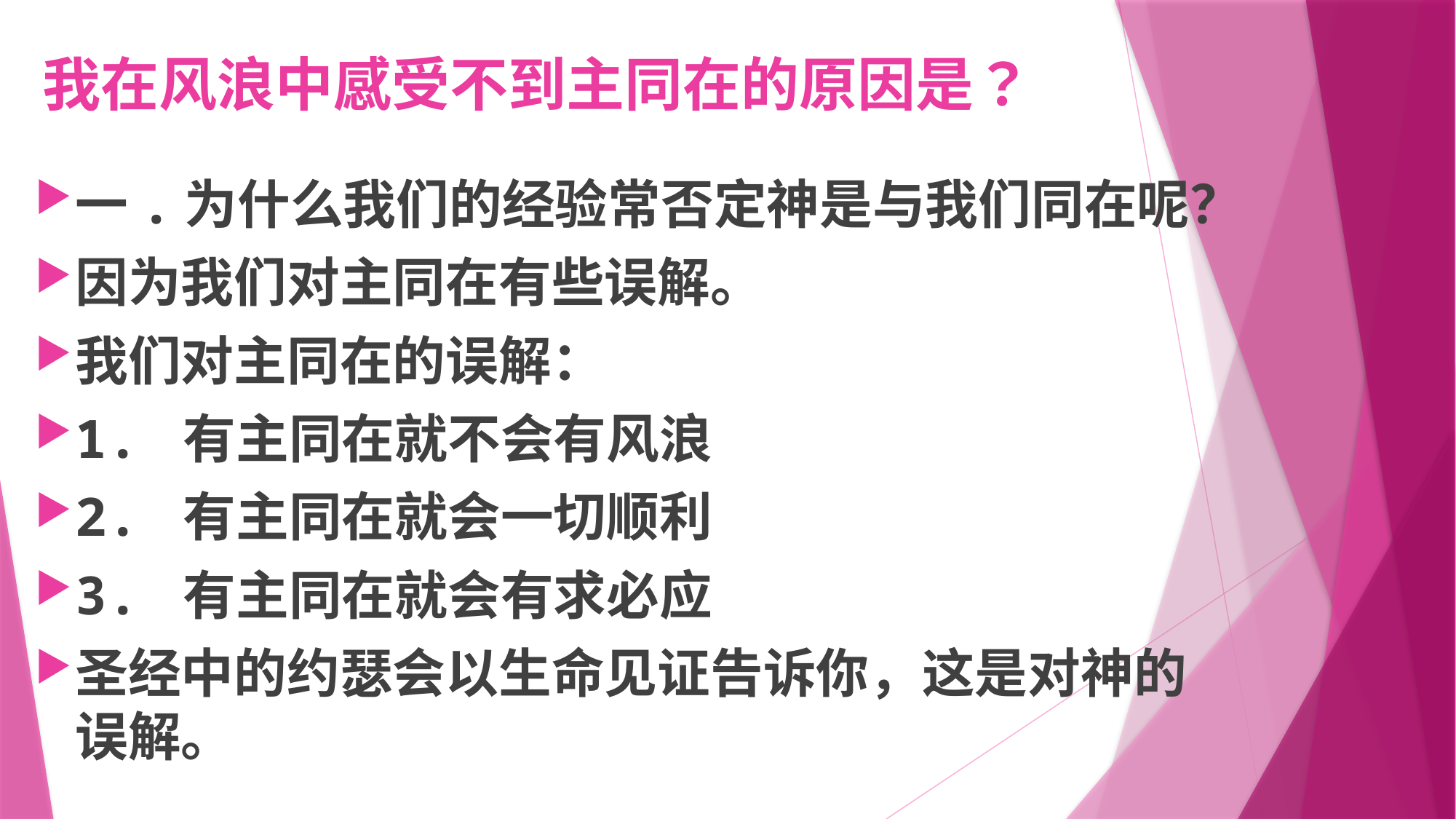

# 我在风浪中感受不到主同在的原因是？
一.为什么我们的经验常否定神是与我们同在呢？
因为我们对主同在有些误解。
我们对主同在的误解：
1. 有主同在就不会有风浪
2. 有主同在就会一切顺利
3. 有主同在就会有求必应
圣经中的约瑟会以生命见证告诉你，这是对神的误解。